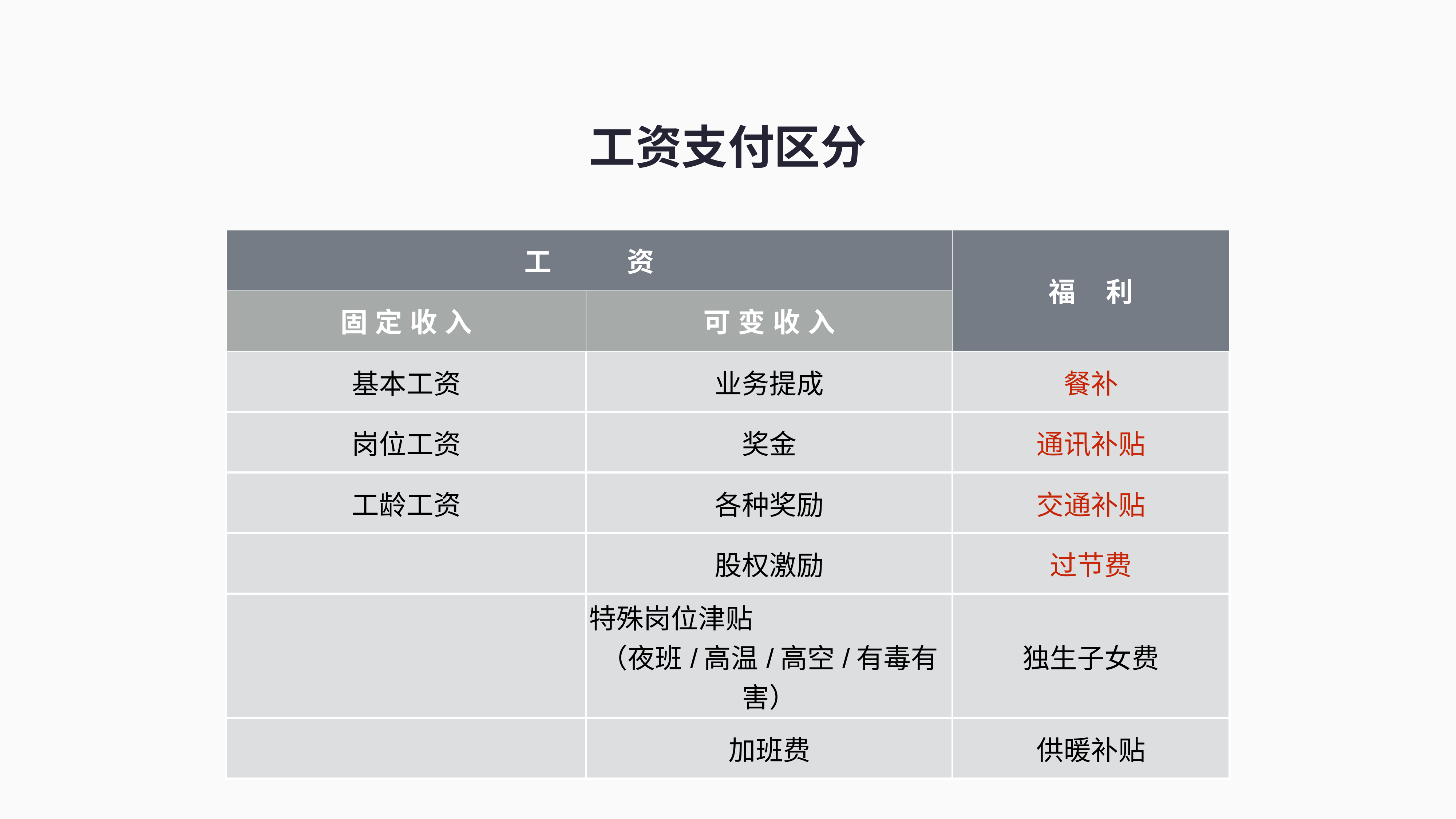

工资支付区分
| 工 资 |  | 福 利 |
| --- | --- | --- |
| 固 定 收 入 | 可 变 收 入 |  |
| 基本工资 | 业务提成 | 餐补 |
| 岗位工资 | 奖金 | 通讯补贴 |
| 工龄工资 | 各种奖励 | 交通补贴 |
|  | 股权激励 | 过节费 |
|  | 特殊岗位津贴 （夜班/高温/高空/有毒有害） | 独生子女费 |
|  | 加班费 | 供暖补贴 |